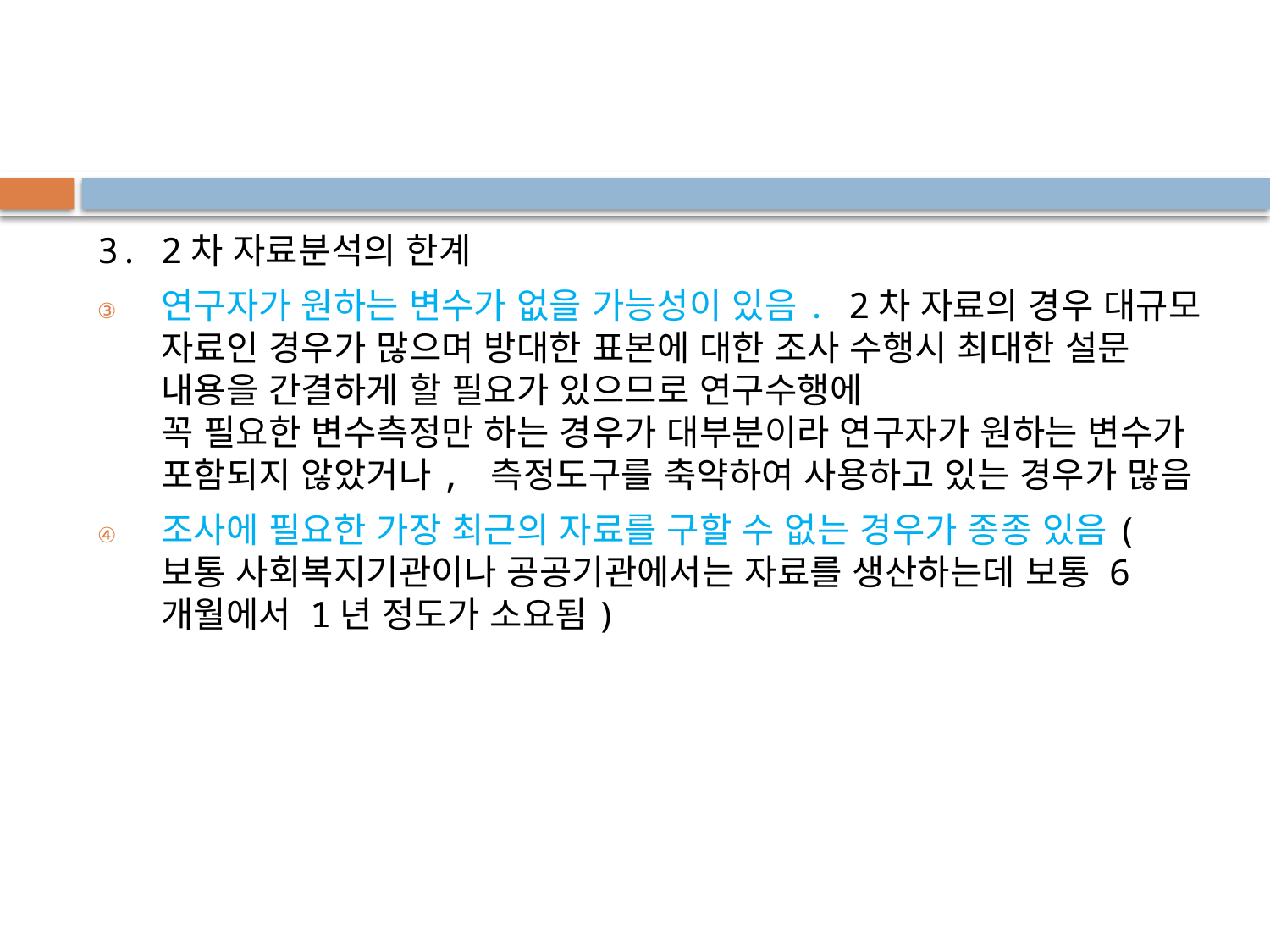

#
3. 2차 자료분석의 한계
연구자가 원하는 변수가 없을 가능성이 있음. 2차 자료의 경우 대규모 자료인 경우가 많으며 방대한 표본에 대한 조사 수행시 최대한 설문 내용을 간결하게 할 필요가 있으므로 연구수행에
꼭 필요한 변수측정만 하는 경우가 대부분이라 연구자가 원하는 변수가 포함되지 않았거나, 측정도구를 축약하여 사용하고 있는 경우가 많음
조사에 필요한 가장 최근의 자료를 구할 수 없는 경우가 종종 있음(보통 사회복지기관이나 공공기관에서는 자료를 생산하는데 보통 6개월에서 1년 정도가 소요됨)